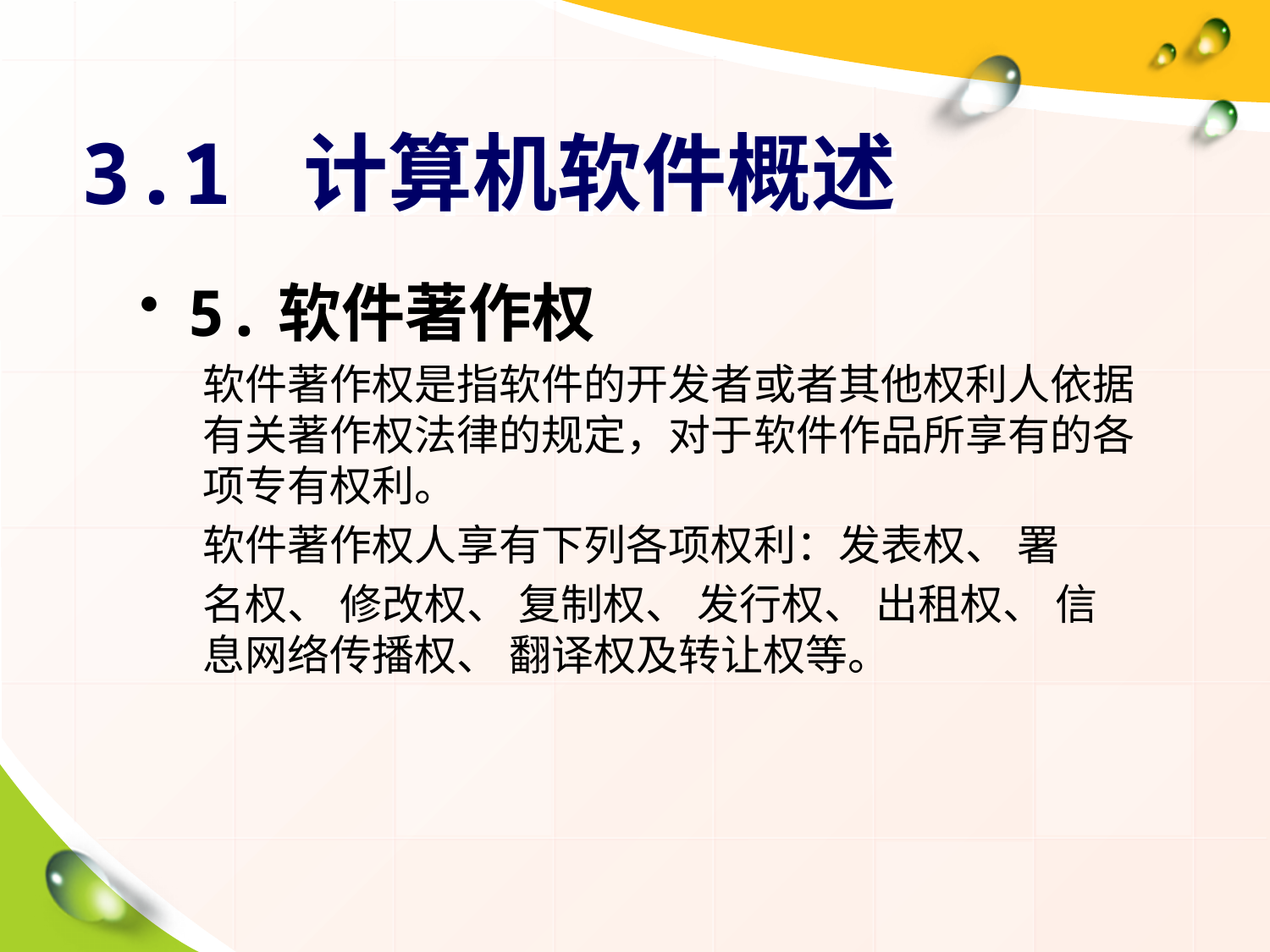

# 3.1 计算机软件概述
5.软件著作权
软件著作权是指软件的开发者或者其他权利人依据有关著作权法律的规定，对于软件作品所享有的各项专有权利。
软件著作权人享有下列各项权利：发表权、 署
名权、 修改权、 复制权、 发行权、 出租权、 信息网络传播权、 翻译权及转让权等。